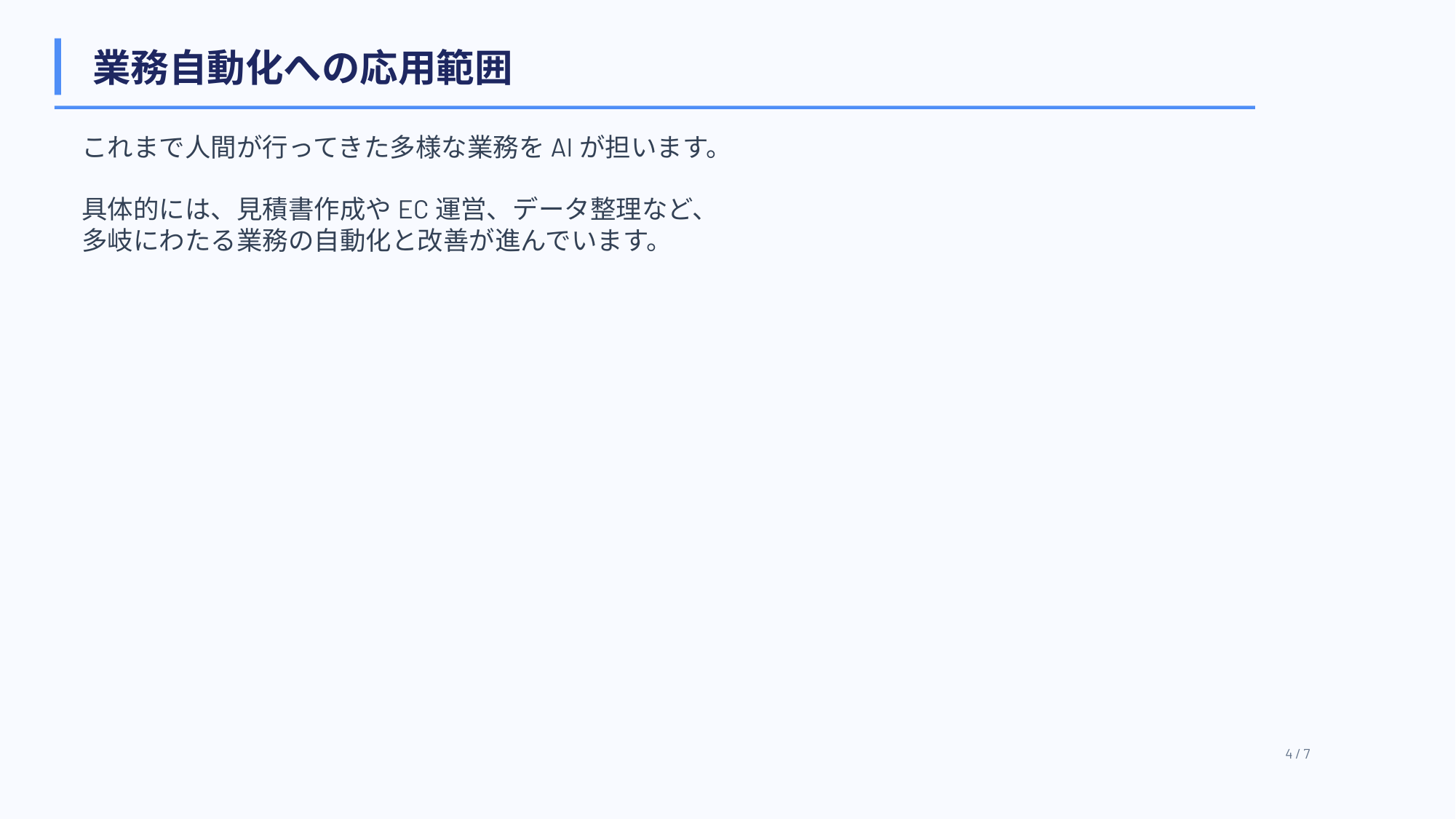

業務自動化への応用範囲

これまで人間が行ってきた多様な業務をAIが担います。

具体的には、見積書作成やEC運営、データ整理など、
多岐にわたる業務の自動化と改善が進んでいます。
4 / 7